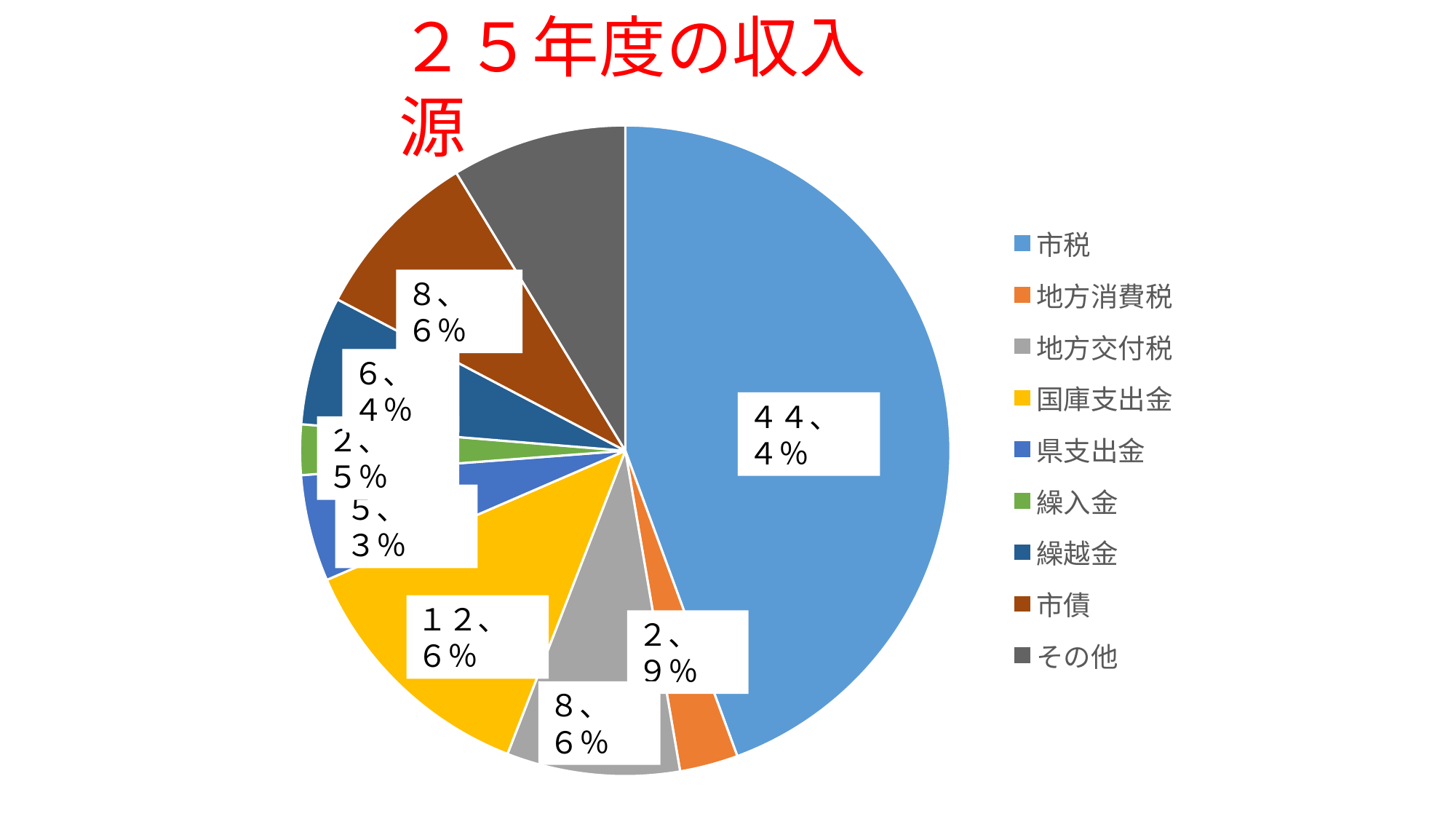

２５年度の収入源

### Chart

| Category | 歳入 |
|---|---|
| 市税 | 44.4 |
| 地方消費税 | 2.9 |
| 地方交付税 | 8.6 |
| 国庫支出金 | 12.6 |
| 県支出金 | 5.3 |
| 繰入金 | 2.5 |
| 繰越金 | 6.4 |
| 市債 | 8.6 |
| その他 | 8.7 |
８、６％
６、４％
４４、４％
２、５％
５、３％
１２、６％
２、９％
８、６％